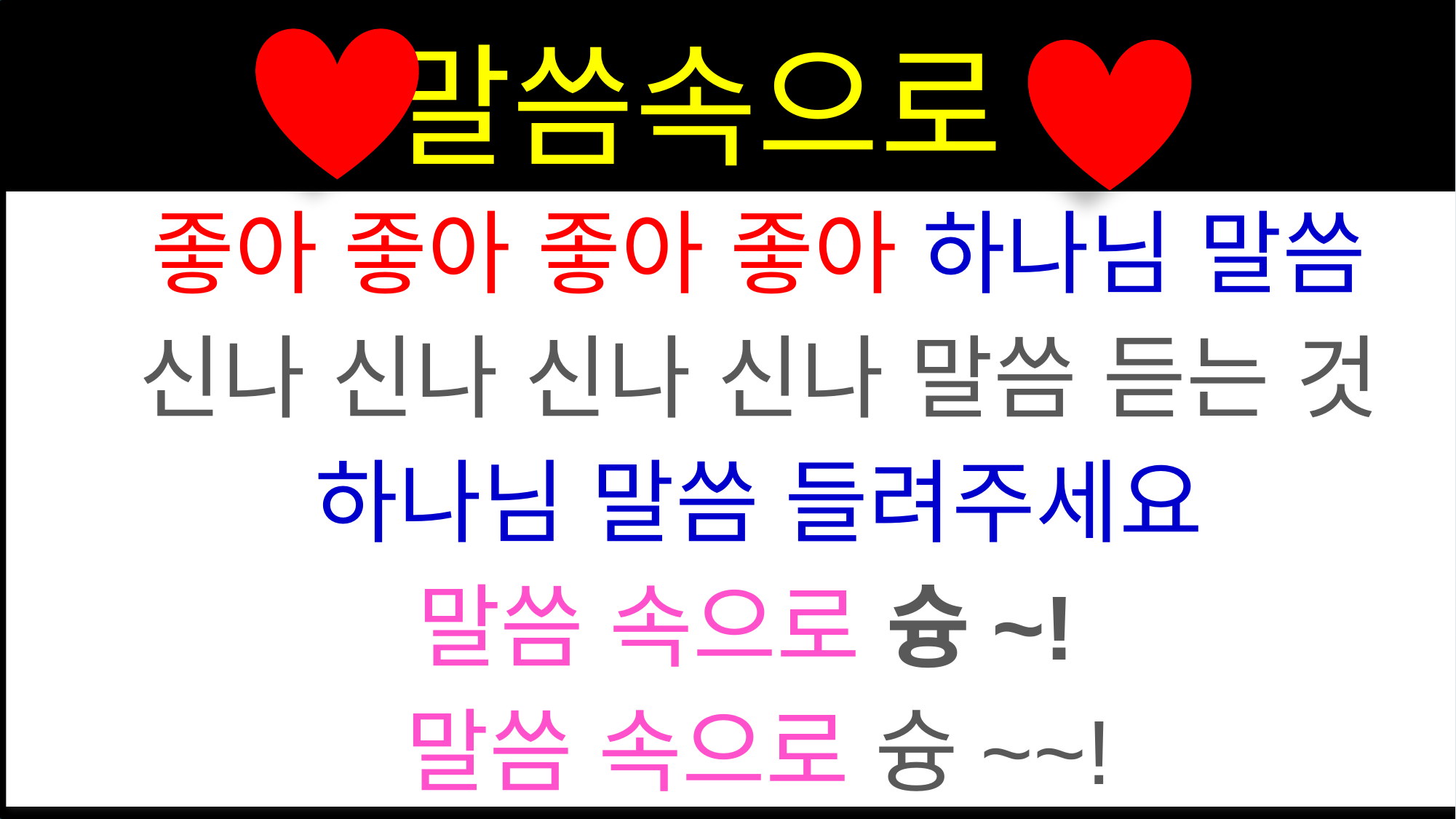

말씀속으로

좋아 좋아 좋아 좋아 하나님 말씀
신나 신나 신나 신나 말씀 듣는 것
하나님 말씀 들려주세요
말씀 속으로 슝~!
말씀 속으로 슝~~!